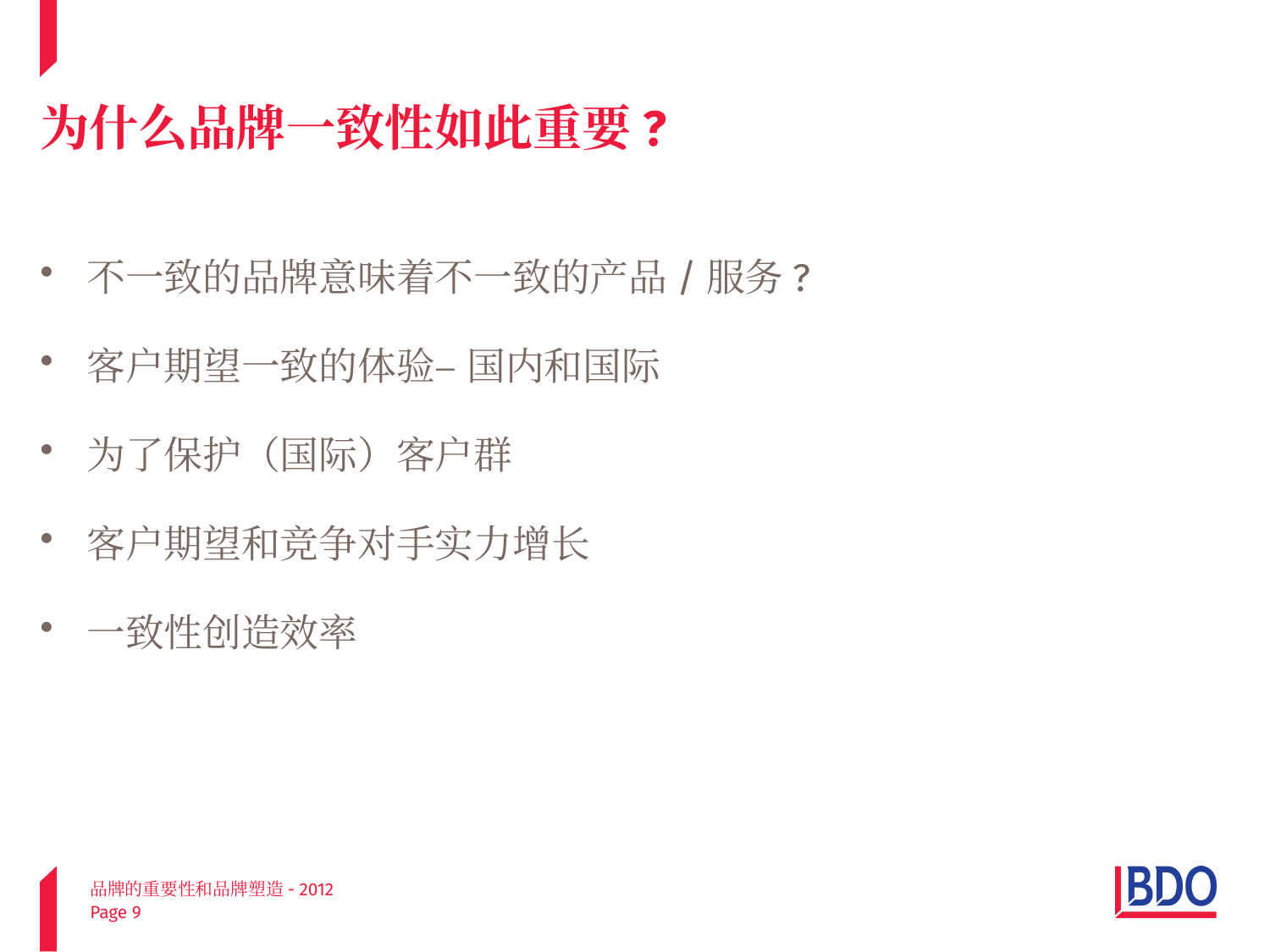

# 为什么品牌一致性如此重要?
不一致的品牌意味着不一致的产品/服务?
客户期望一致的体验– 国内和国际
为了保护（国际）客户群
客户期望和竞争对手实力增长
一致性创造效率

品牌的重要性和品牌塑造- 2012
Page 9